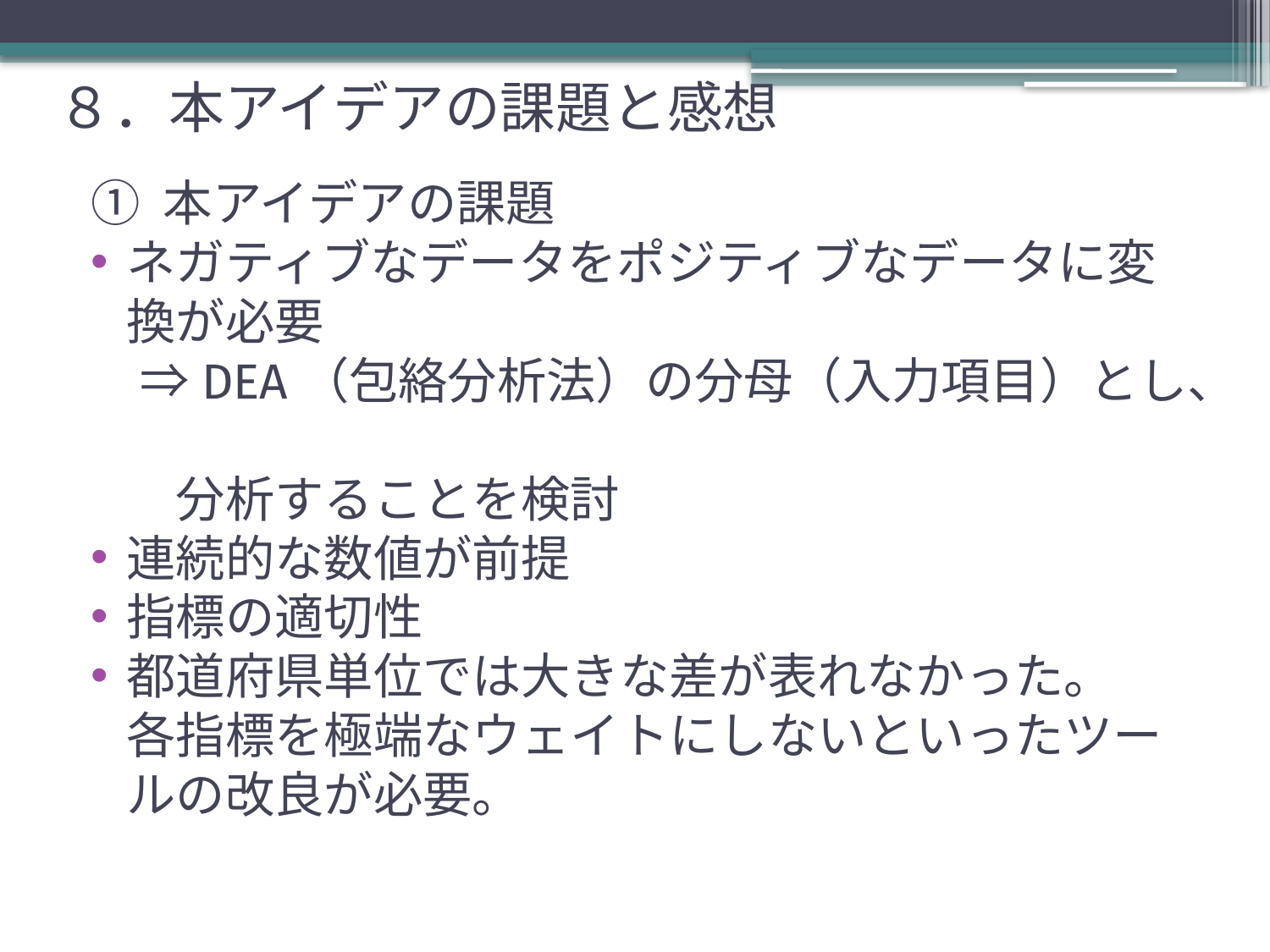

# ８．本アイデアの課題と感想
① 本アイデアの課題
ネガティブなデータをポジティブなデータに変換が必要
　⇒DEA（包絡分析法）の分母（入力項目）とし、
　分析することを検討
連続的な数値が前提
指標の適切性
都道府県単位では大きな差が表れなかった。
各指標を極端なウェイトにしないといったツールの改良が必要。